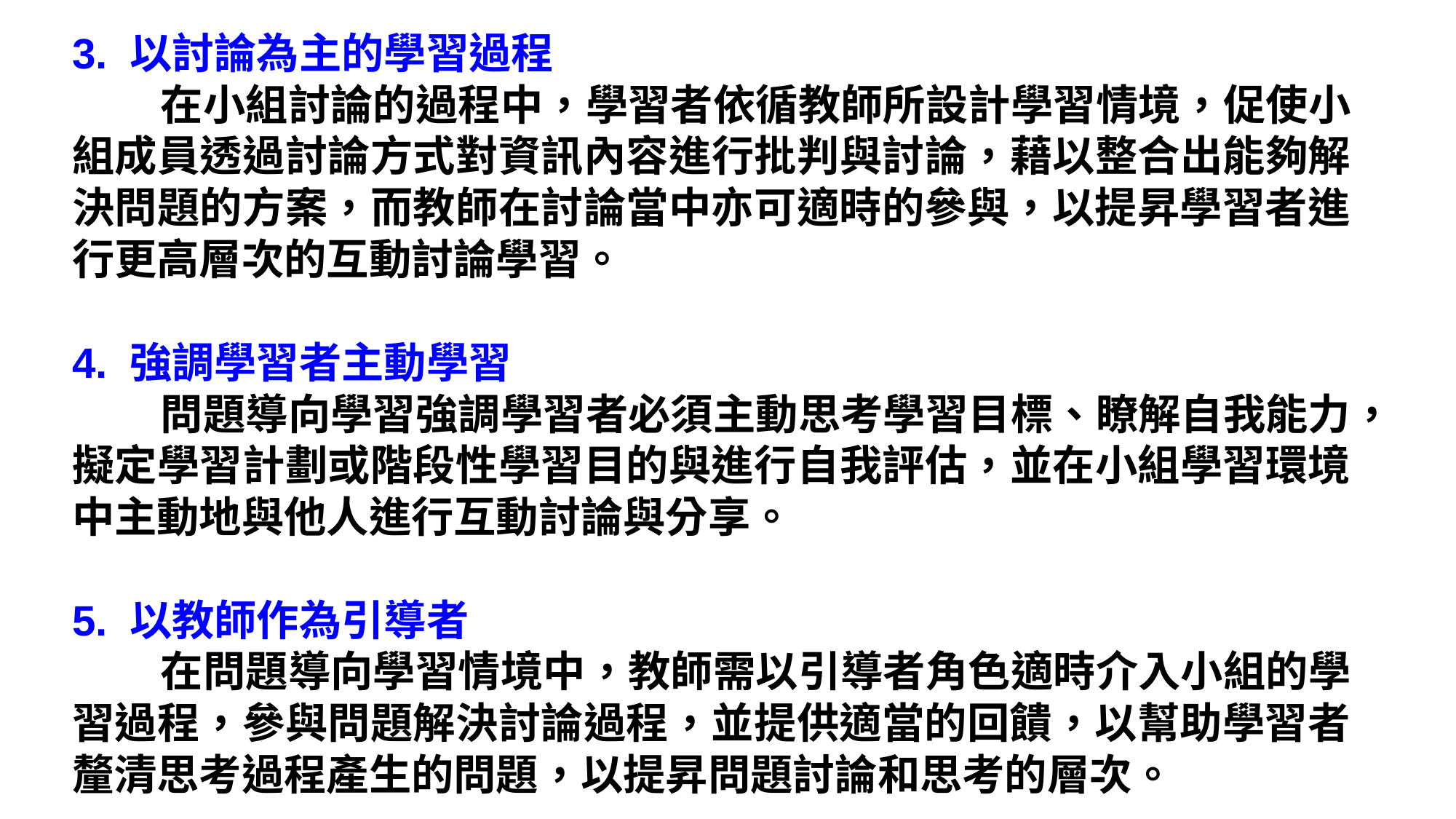

3. 以討論為主的學習過程
        在小組討論的過程中，學習者依循教師所設計學習情境，促使小組成員透過討論方式對資訊內容進行批判與討論，藉以整合出能夠解決問題的方案，而教師在討論當中亦可適時的參與，以提昇學習者進行更高層次的互動討論學習。

4. 強調學習者主動學習
        問題導向學習強調學習者必須主動思考學習目標、瞭解自我能力，擬定學習計劃或階段性學習目的與進行自我評估，並在小組學習環境中主動地與他人進行互動討論與分享。

5. 以教師作為引導者
        在問題導向學習情境中，教師需以引導者角色適時介入小組的學習過程，參與問題解決討論過程，並提供適當的回饋，以幫助學習者釐清思考過程產生的問題，以提昇問題討論和思考的層次。